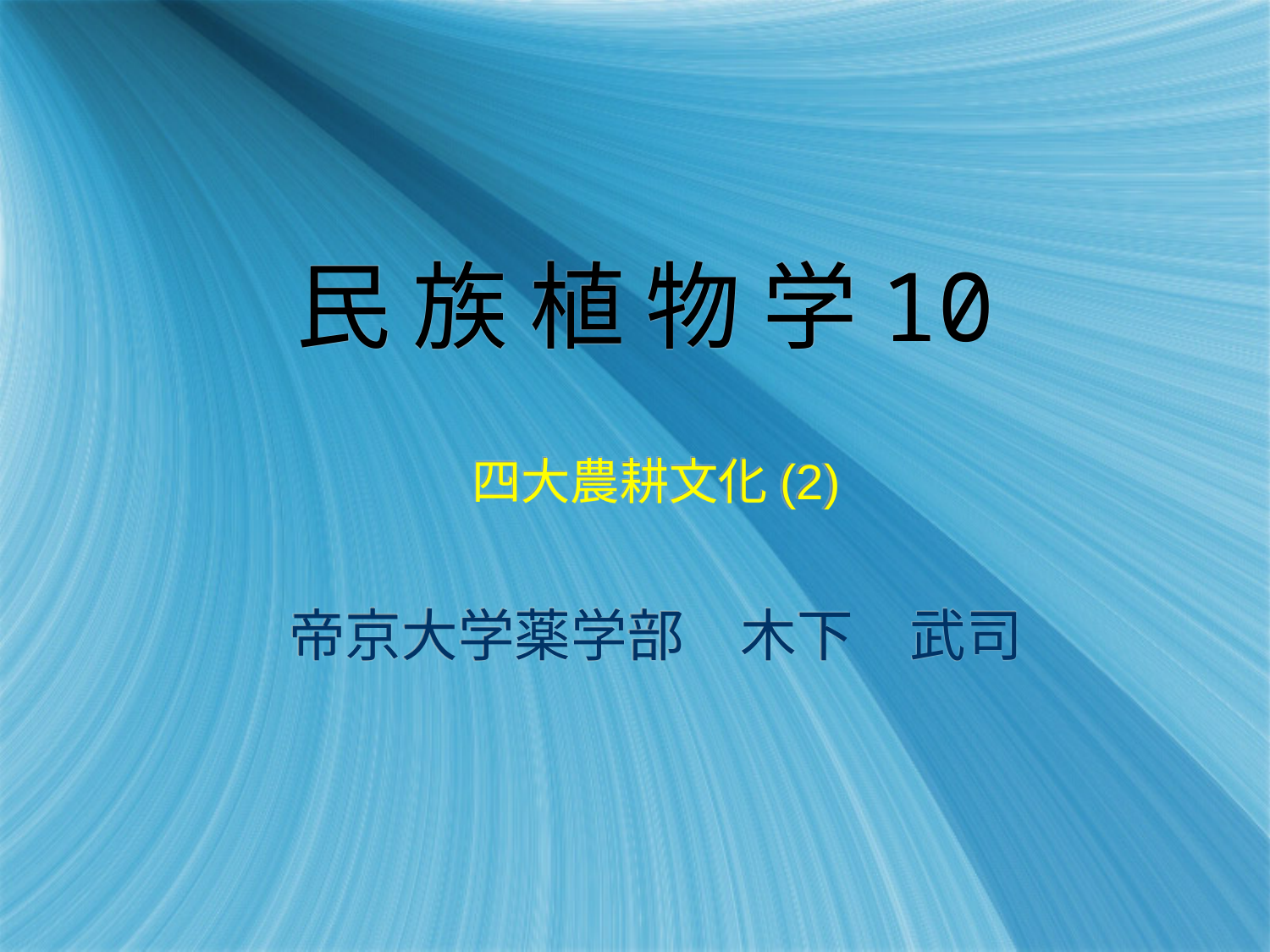

# 民 族 植 物 学10
四大農耕文化(2)

帝京大学薬学部　木下　武司